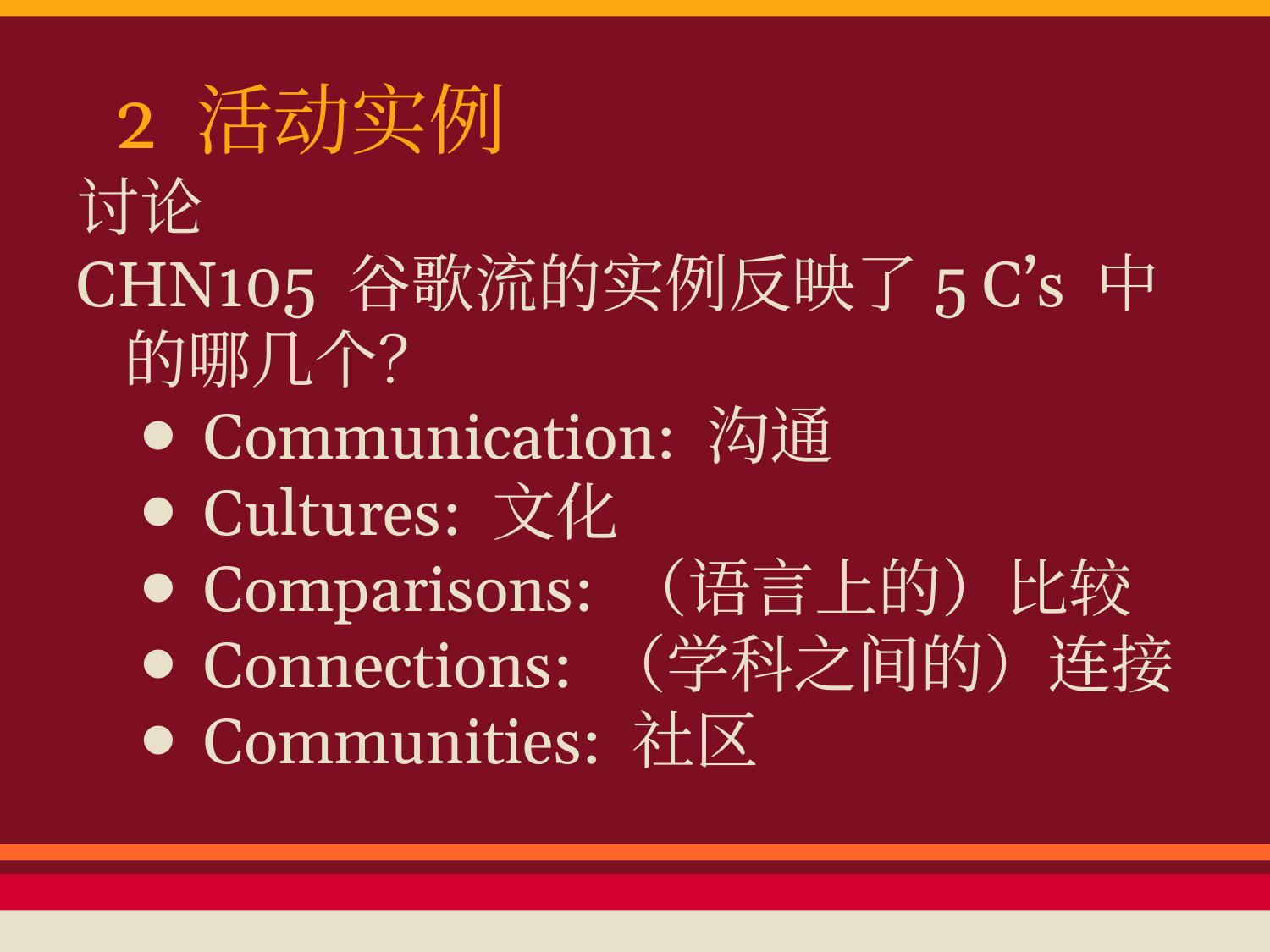

# 2 活动实例
讨论
CHN105 谷歌流的实例反映了5 C’s 中的哪几个？
Communication: 沟通
Cultures: 文化
Comparisons: （语言上的）比较
Connections: （学科之间的）连接
Communities: 社区